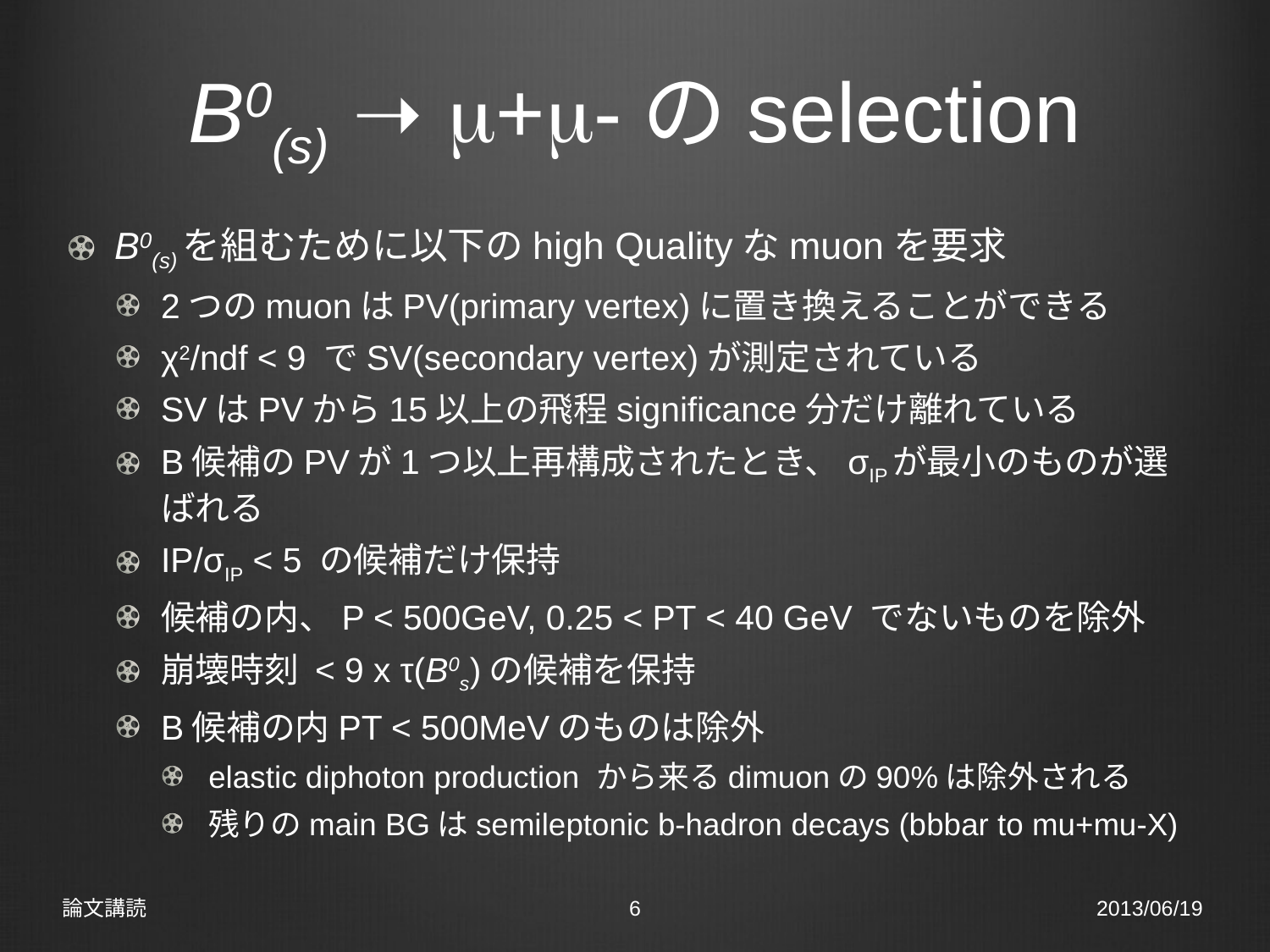

# B0(s) ➝ μ+μ-のselection
B0(s)を組むために以下のhigh Qualityなmuonを要求
2つのmuonはPV(primary vertex)に置き換えることができる
χ2/ndf < 9 でSV(secondary vertex)が測定されている
SVはPVから15以上の飛程significance分だけ離れている
B候補のPVが1つ以上再構成されたとき、σIPが最小のものが選ばれる
IP/σIP < 5 の候補だけ保持
候補の内、P < 500GeV, 0.25 < PT < 40 GeV でないものを除外
崩壊時刻 < 9 x τ(B0s)の候補を保持
B候補の内PT < 500MeVのものは除外
elastic diphoton production から来るdimuonの90%は除外される
残りのmain BGはsemileptonic b-hadron decays (bbbar to mu+mu-X)
論文講読
6
2013/06/19